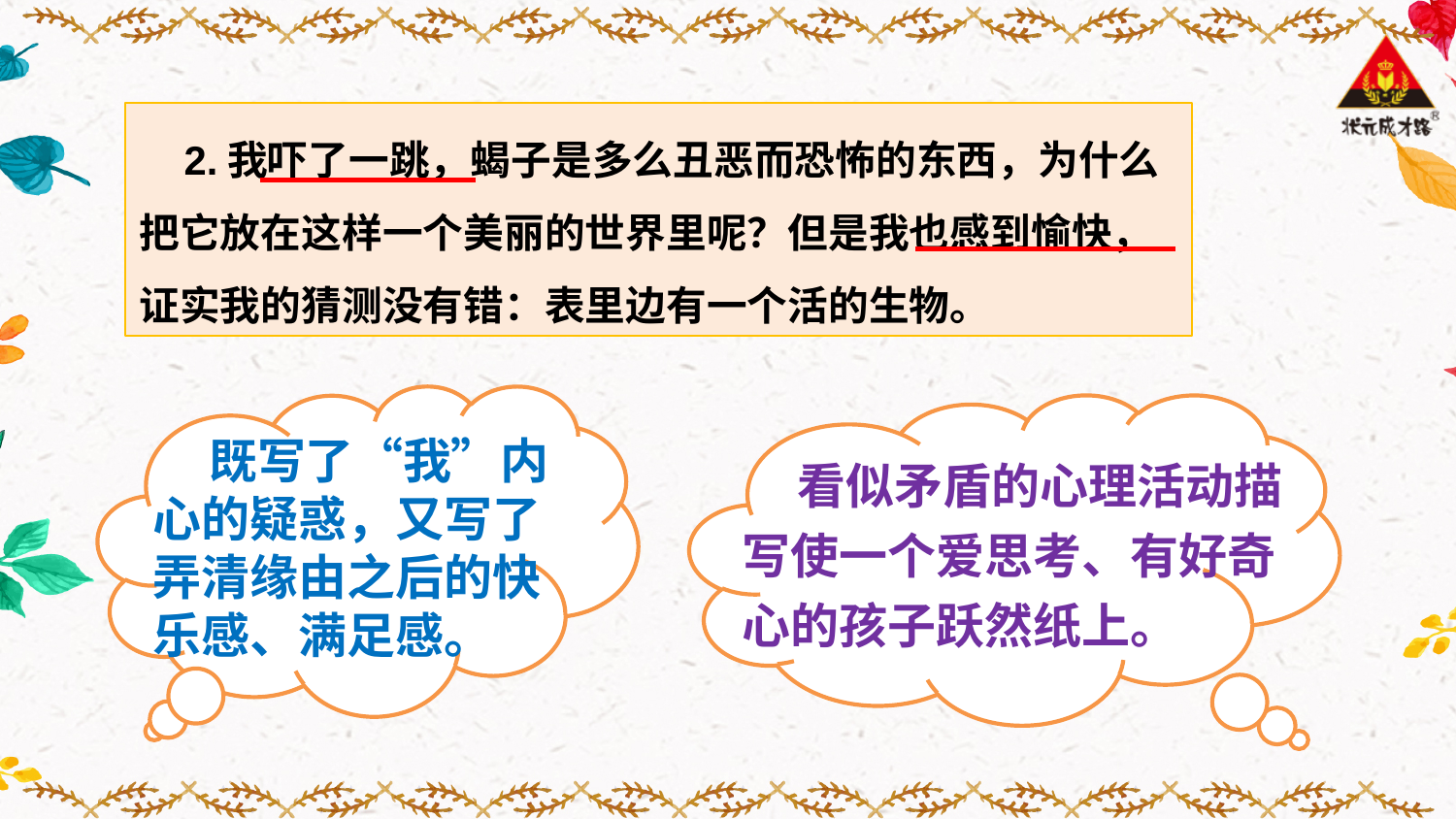

2.我吓了一跳，蝎子是多么丑恶而恐怖的东西，为什么把它放在这样一个美丽的世界里呢？但是我也感到愉快，证实我的猜测没有错：表里边有一个活的生物。

    既写了“我”内心的疑惑，又写了弄清缘由之后的快乐感、满足感。
    看似矛盾的心理活动描写使一个爱思考、有好奇心的孩子跃然纸上。